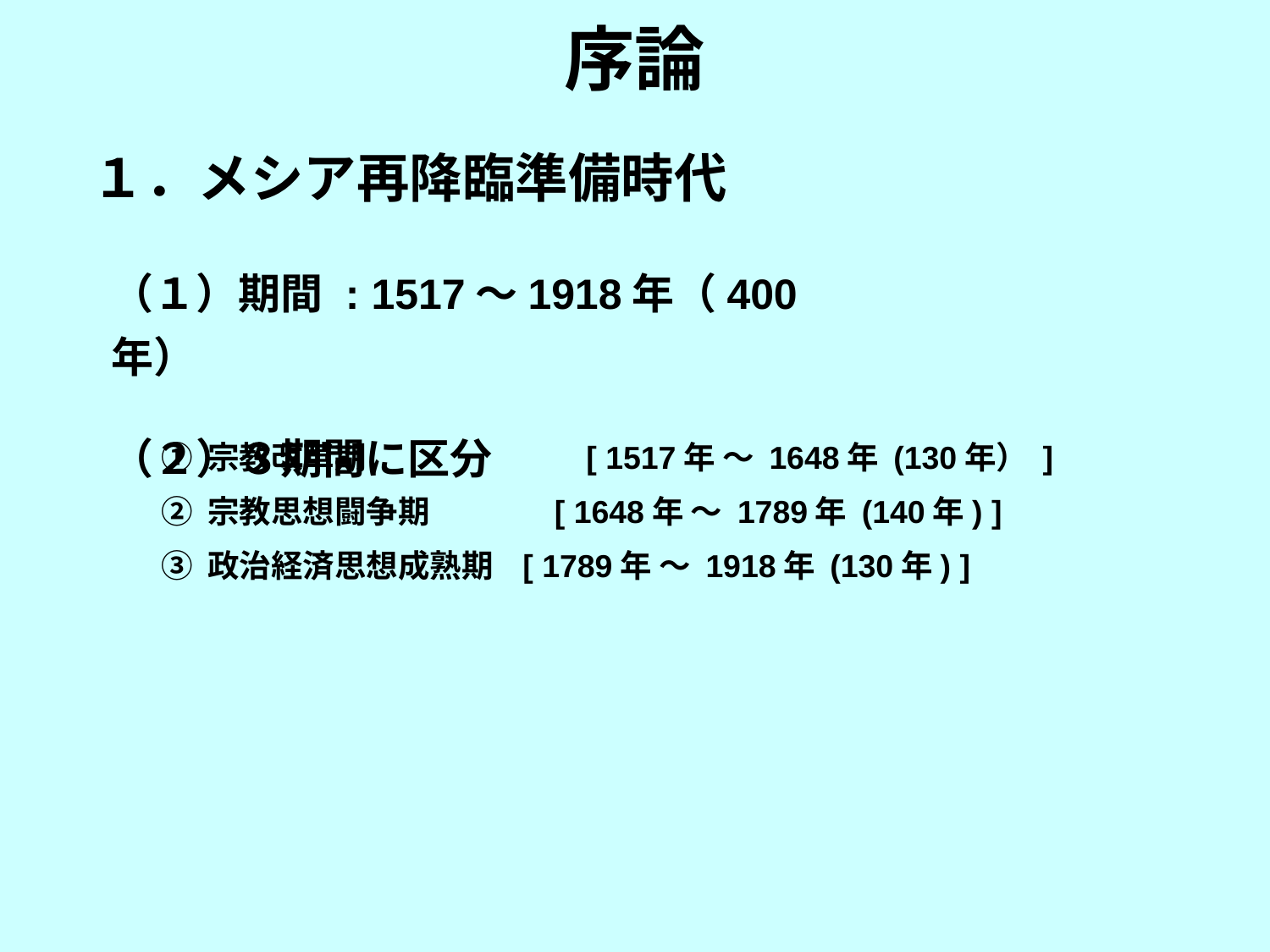

序論
１．メシア再降臨準備時代
（１）期間 : 1517～1918年（400年）
（２）３期間に区分
① 宗教改革期 　　　　　 　 [ 1517年 ～ 1648年 (130年） ]
② 宗教思想闘争期 　　　  [ 1648年 ～ 1789年 (140年) ]
③ 政治経済思想成熟期   [ 1789年 ～ 1918年 (130年) ]